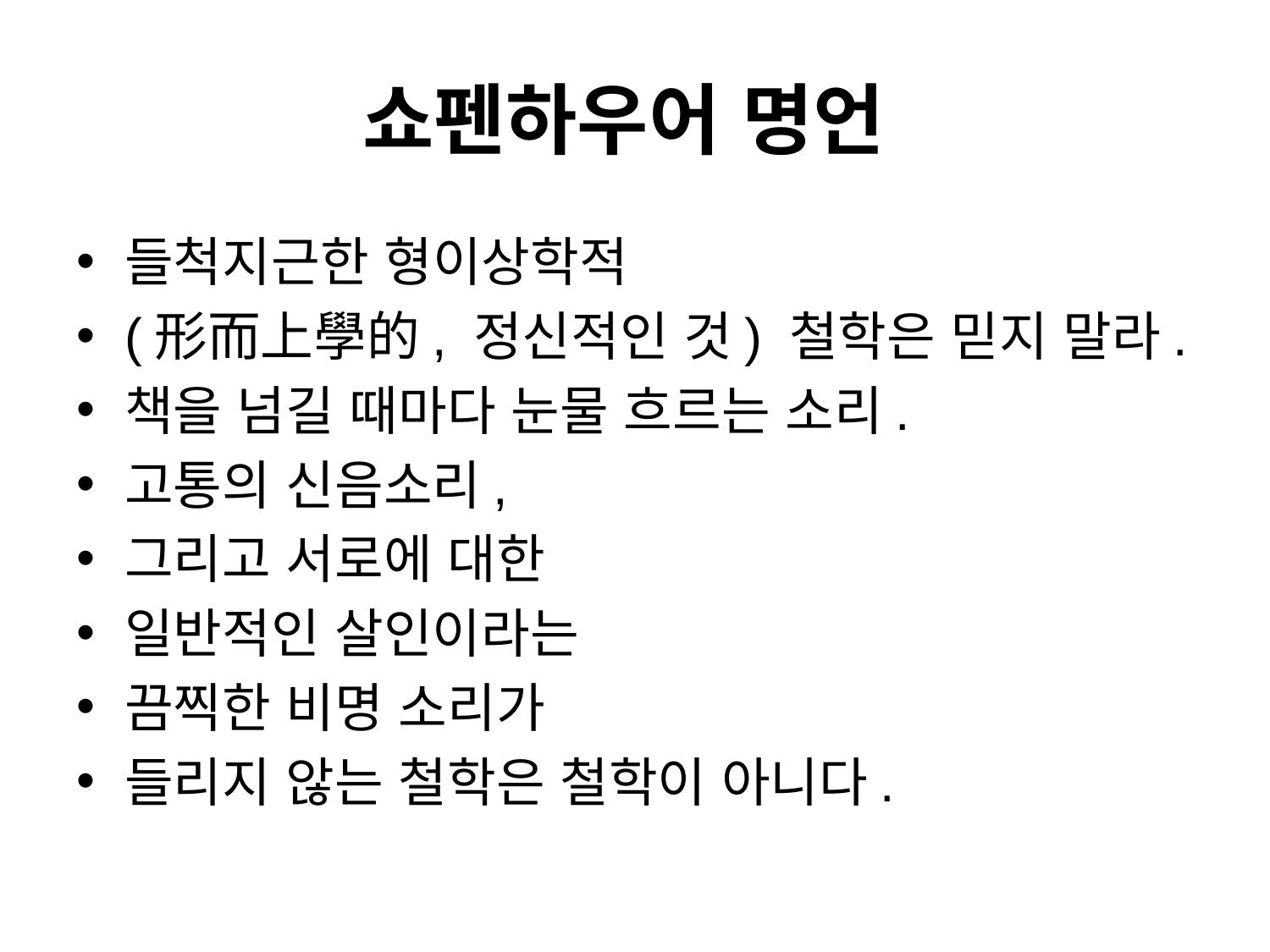

# 쇼펜하우어 명언
들척지근한 형이상학적
(形而上學的, 정신적인 것) 철학은 믿지 말라.
책을 넘길 때마다 눈물 흐르는 소리.
고통의 신음소리,
그리고 서로에 대한
일반적인 살인이라는
끔찍한 비명 소리가
들리지 않는 철학은 철학이 아니다.